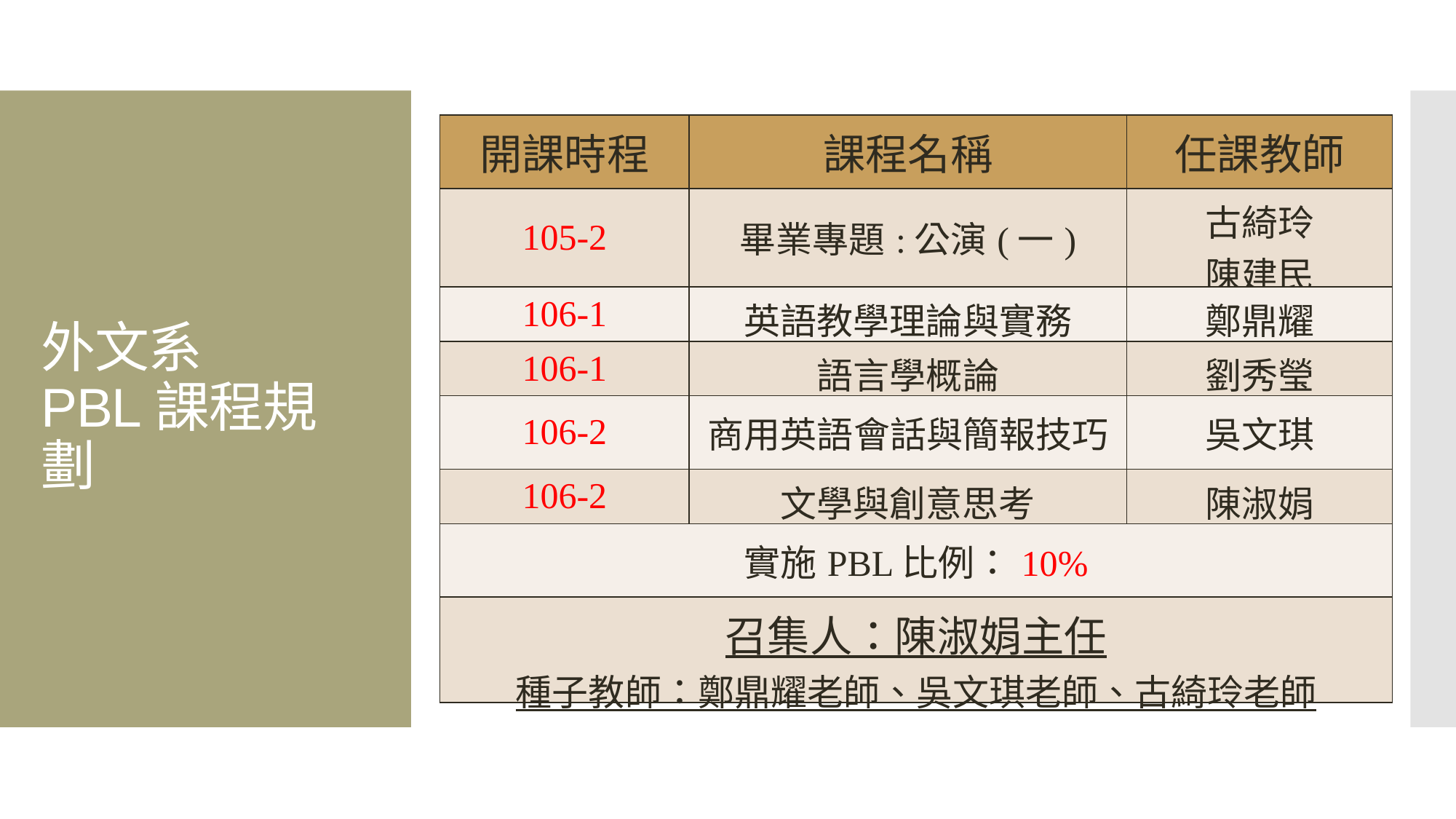

| 開課時程 | 課程名稱 | 任課教師 |
| --- | --- | --- |
| 105-2 | 畢業專題:公演(一) | 古綺玲 陳建民 |
| 106-1 | 英語教學理論與實務 | 鄭鼎耀 |
| 106-1 | 語言學概論 | 劉秀瑩 |
| 106-2 | 商用英語會話與簡報技巧 | 吳文琪 |
| 106-2 | 文學與創意思考 | 陳淑娟 |
| 實施PBL比例：10% |  |  |
| 召集人：陳淑娟主任 種子教師：鄭鼎耀老師、吳文琪老師、古綺玲老師 |  |  |
# 外文系 PBL課程規劃